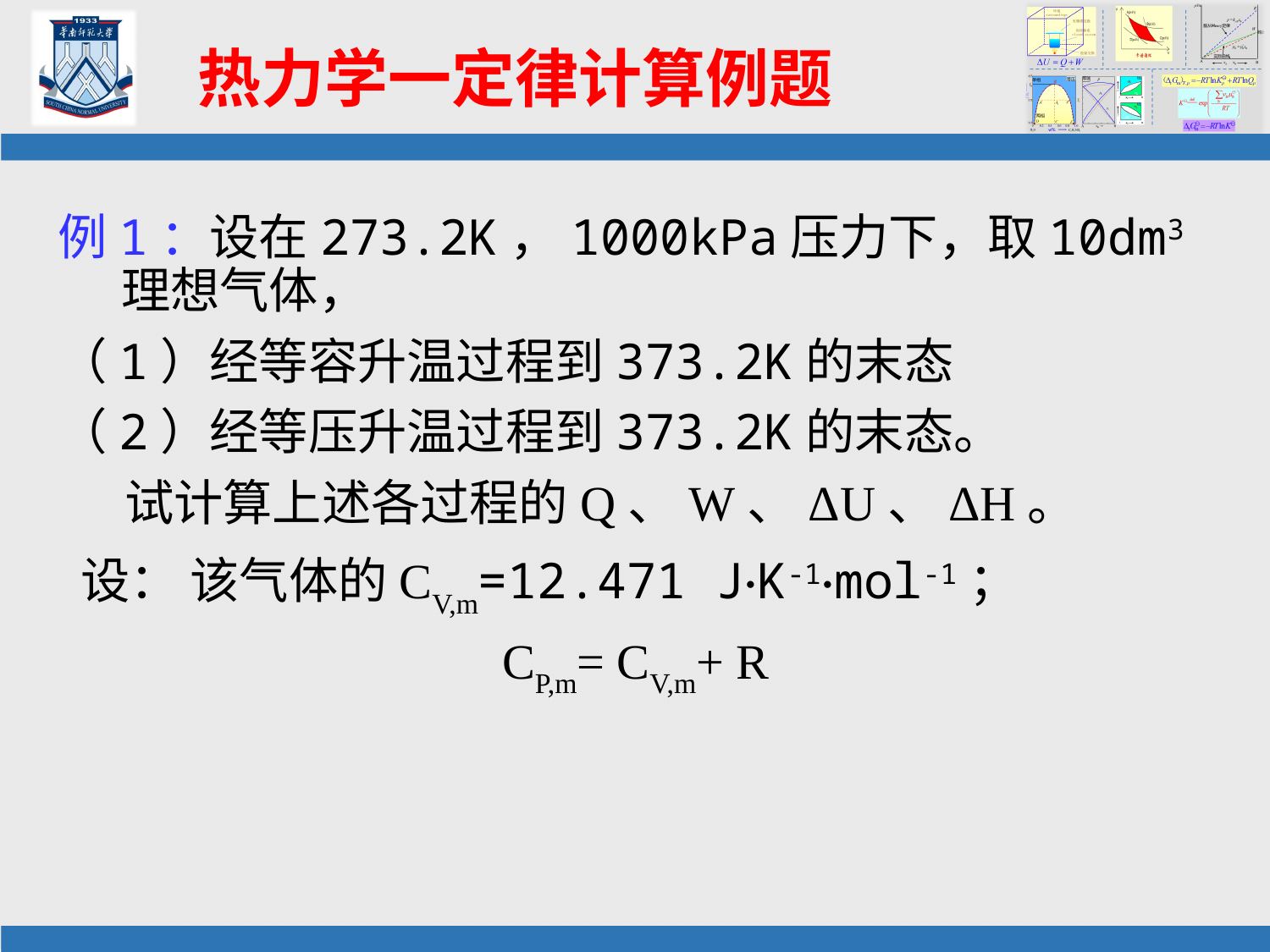

# 热力学一定律计算例题
例1：设在273.2K，1000kPa压力下，取10dm3理想气体，
（1）经等容升温过程到373.2K的末态
（2）经等压升温过程到373.2K的末态。
     试计算上述各过程的Q、W、ΔU、ΔH。
 设： 该气体的CV,m=12.471 J·K-1·mol-1；
               CP,m= CV,m+ R